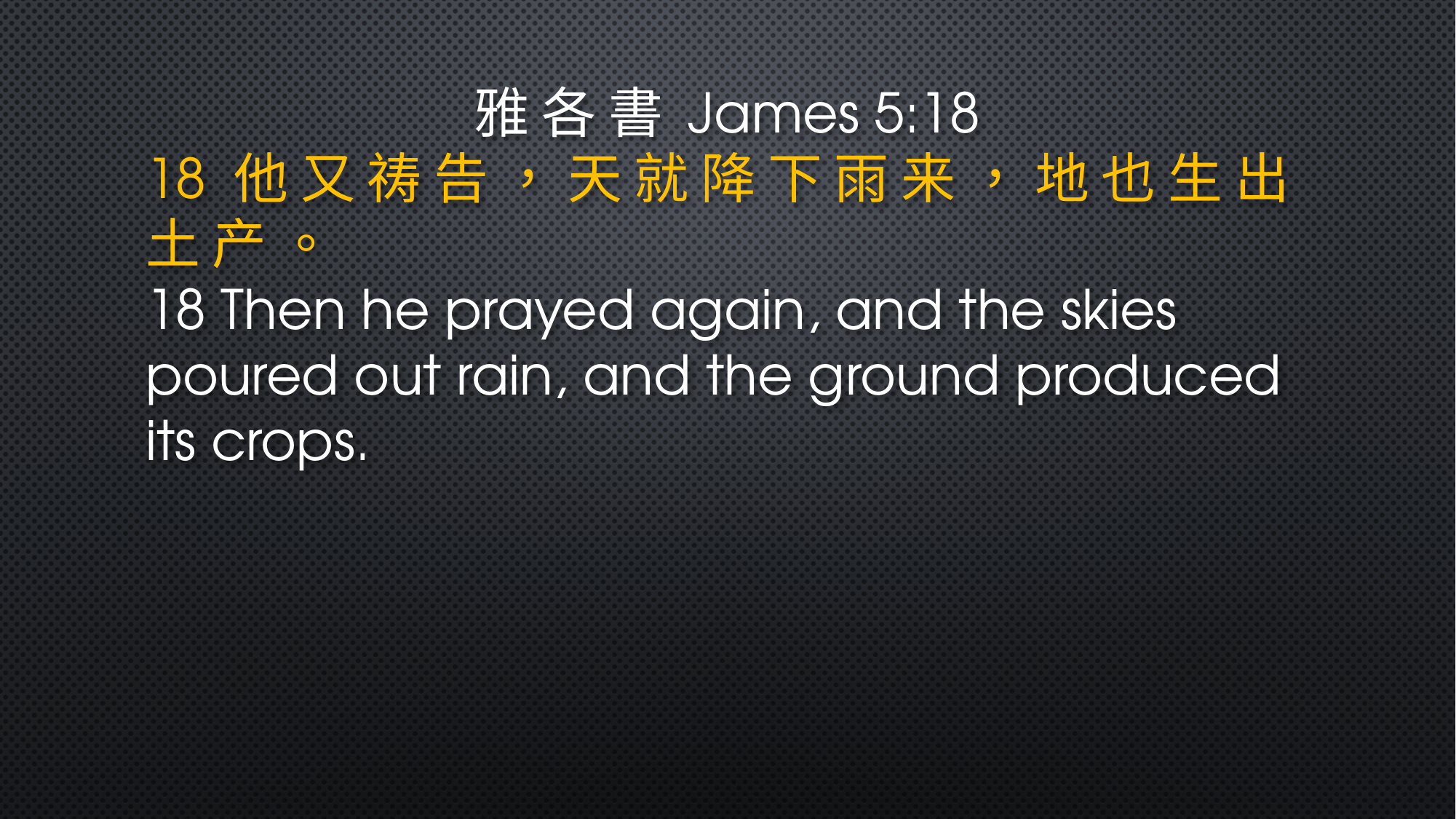

雅 各 書 James 5:18
18 他 又 祷 告 ， 天 就 降 下 雨 来 ， 地 也 生 出 土 产 。
18 Then he prayed again, and the skies poured out rain, and the ground produced its crops.